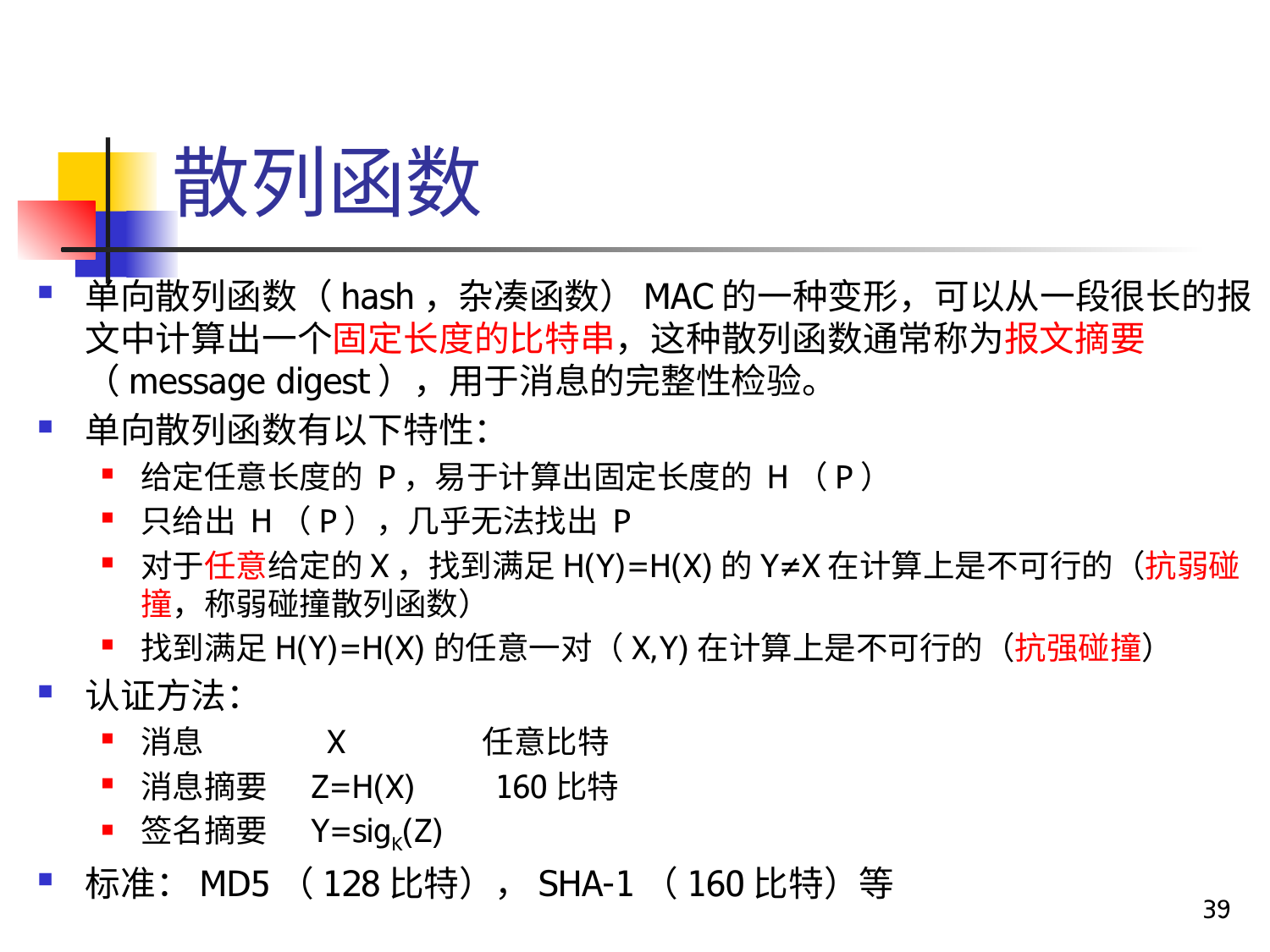

# 散列函数
单向散列函数（hash，杂凑函数）MAC的一种变形，可以从一段很长的报文中计算出一个固定长度的比特串，这种散列函数通常称为报文摘要（message digest），用于消息的完整性检验。
单向散列函数有以下特性：
给定任意长度的 P，易于计算出固定长度的 H（P）
只给出 H（P），几乎无法找出 P
对于任意给定的X，找到满足H(Y)=H(X)的Y≠X在计算上是不可行的（抗弱碰撞，称弱碰撞散列函数）
找到满足H(Y)=H(X)的任意一对（X,Y)在计算上是不可行的（抗强碰撞）
认证方法：
消息                X             任意比特
消息摘要     Z=H(X)        160比特
签名摘要     Y=sigK(Z)
标准：MD5（128比特），SHA-1（160比特）等
39